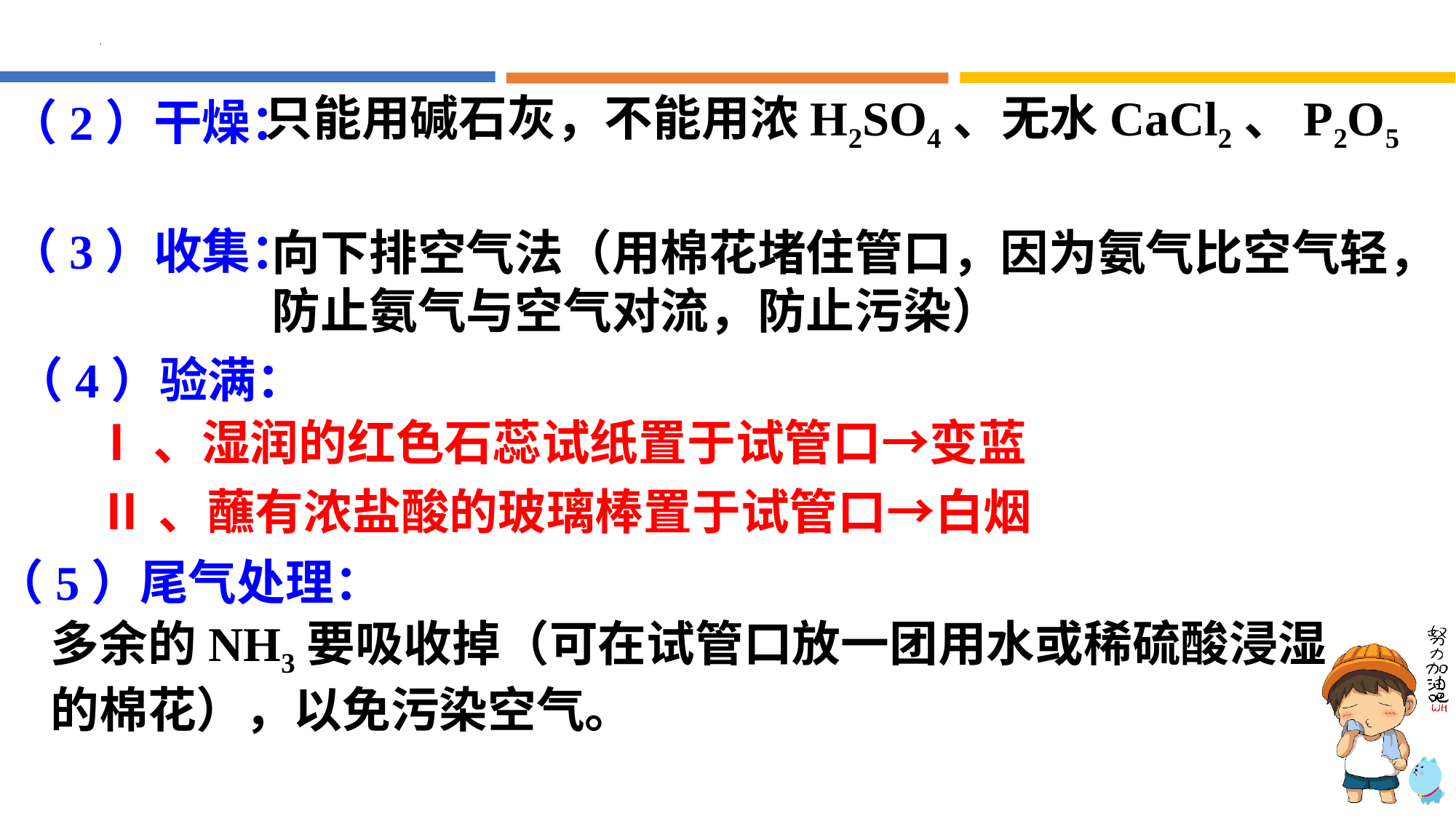

只能用碱石灰，不能用浓H2SO4、无水CaCl2、P2O5
（2）干燥：
（3）收集：
向下排空气法（用棉花堵住管口，因为氨气比空气轻，防止氨气与空气对流，防止污染）
（4）验满：
Ⅰ、湿润的红色石蕊试纸置于试管口→变蓝
Ⅱ、蘸有浓盐酸的玻璃棒置于试管口→白烟
（5）尾气处理：
多余的NH3要吸收掉（可在试管口放一团用水或稀硫酸浸湿的棉花），以免污染空气。